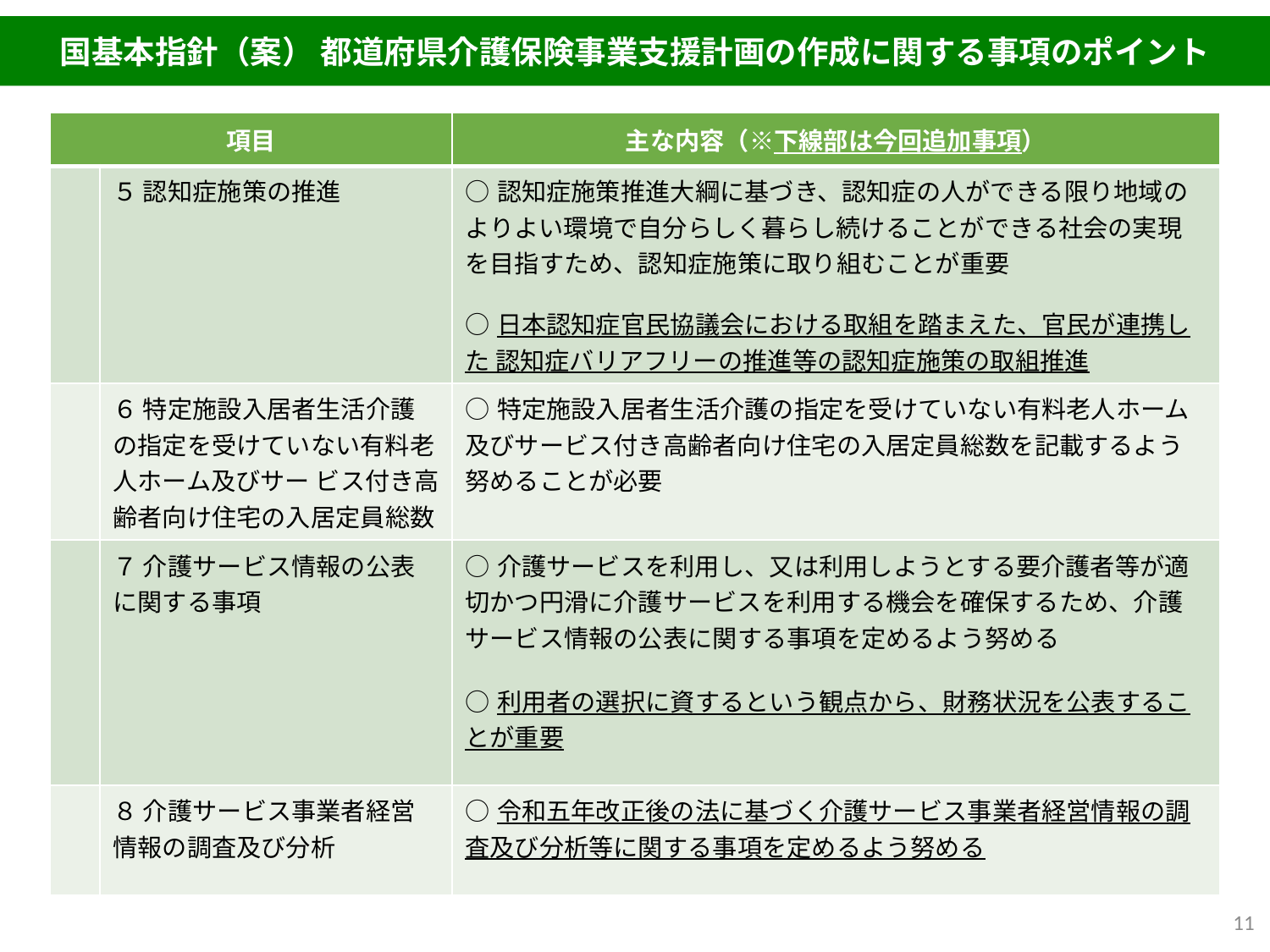

国基本指針（案） 都道府県介護保険事業支援計画の作成に関する事項のポイント
| 項目 |  | 主な内容（※下線部は今回追加事項） |
| --- | --- | --- |
|  | ５ 認知症施策の推進 | ○認知症施策推進大綱に基づき、認知症の人ができる限り地域のよりよい環境で自分らしく暮らし続けることができる社会の実現を目指すため、認知症施策に取り組むことが重要 ○日本認知症官民協議会における取組を踏まえた、官民が連携した 認知症バリアフリーの推進等の認知症施策の取組推進 |
|  | ６ 特定施設入居者生活介護の指定を受けていない有料老人ホーム及びサー ビス付き高齢者向け住宅の入居定員総数 | ○特定施設入居者生活介護の指定を受けていない有料老人ホーム及びサービス付き高齢者向け住宅の入居定員総数を記載するよう努めることが必要 |
|  | ７ 介護サービス情報の公表に関する事項 | ○介護サービスを利用し、又は利用しようとする要介護者等が適切かつ円滑に介護サービスを利用する機会を確保するため、介護サービス情報の公表に関する事項を定めるよう努める ○利用者の選択に資するという観点から、財務状況を公表することが重要 |
|  | ８ 介護サービス事業者経営情報の調査及び分析 | ○令和五年改正後の法に基づく介護サービス事業者経営情報の調査及び分析等に関する事項を定めるよう努める |
11